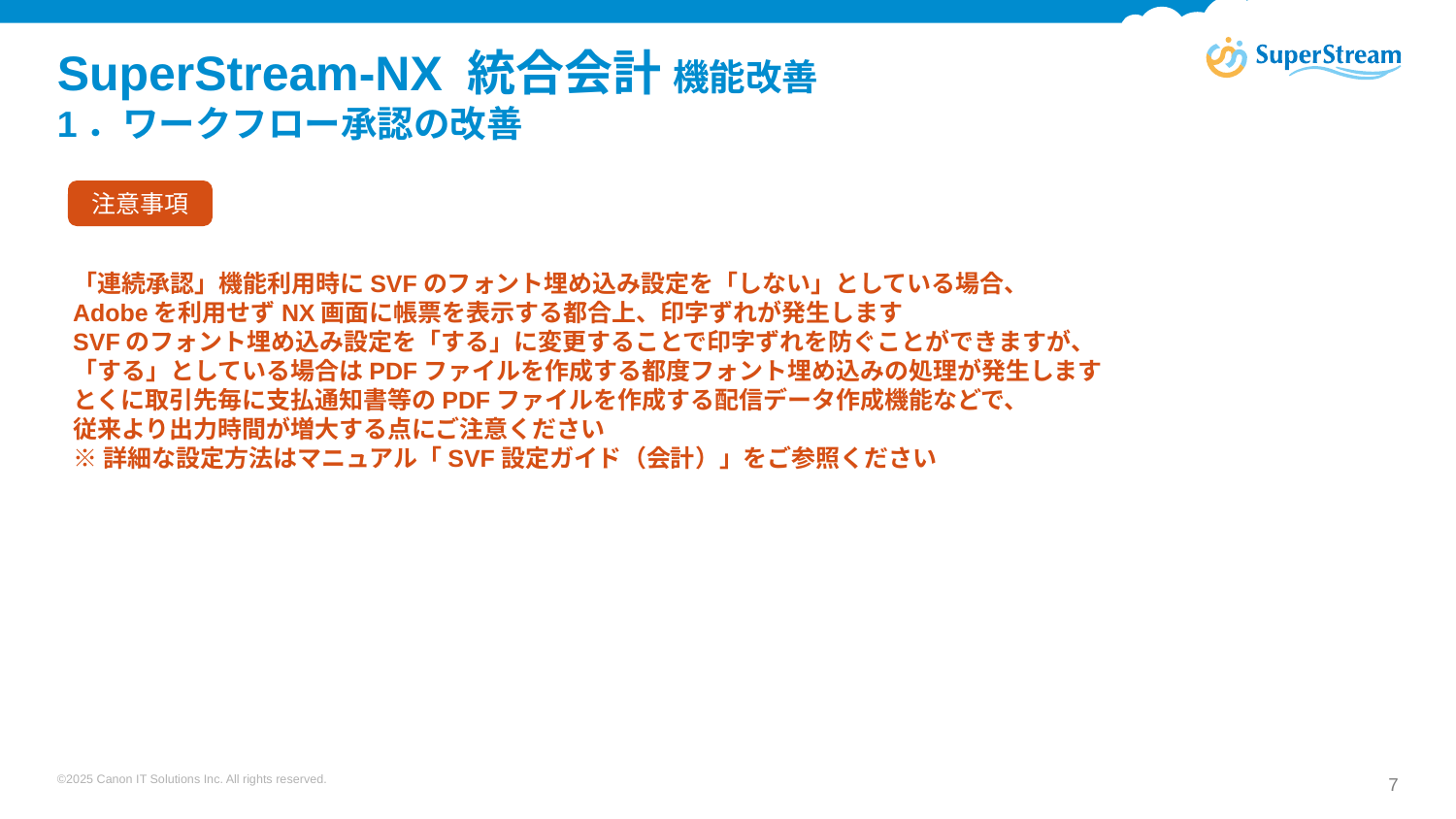

# SuperStream-NX 統合会計 機能改善　 1．ワークフロー承認の改善
注意事項
「連続承認」機能利用時にSVFのフォント埋め込み設定を「しない」としている場合、
Adobeを利用せずNX画面に帳票を表示する都合上、印字ずれが発生します
SVFのフォント埋め込み設定を「する」に変更することで印字ずれを防ぐことができますが、
「する」としている場合はPDFファイルを作成する都度フォント埋め込みの処理が発生します
とくに取引先毎に支払通知書等のPDFファイルを作成する配信データ作成機能などで、
従来より出力時間が増大する点にご注意ください
※詳細な設定方法はマニュアル「SVF設定ガイド（会計）」をご参照ください
©2025 Canon IT Solutions Inc. All rights reserved.
7